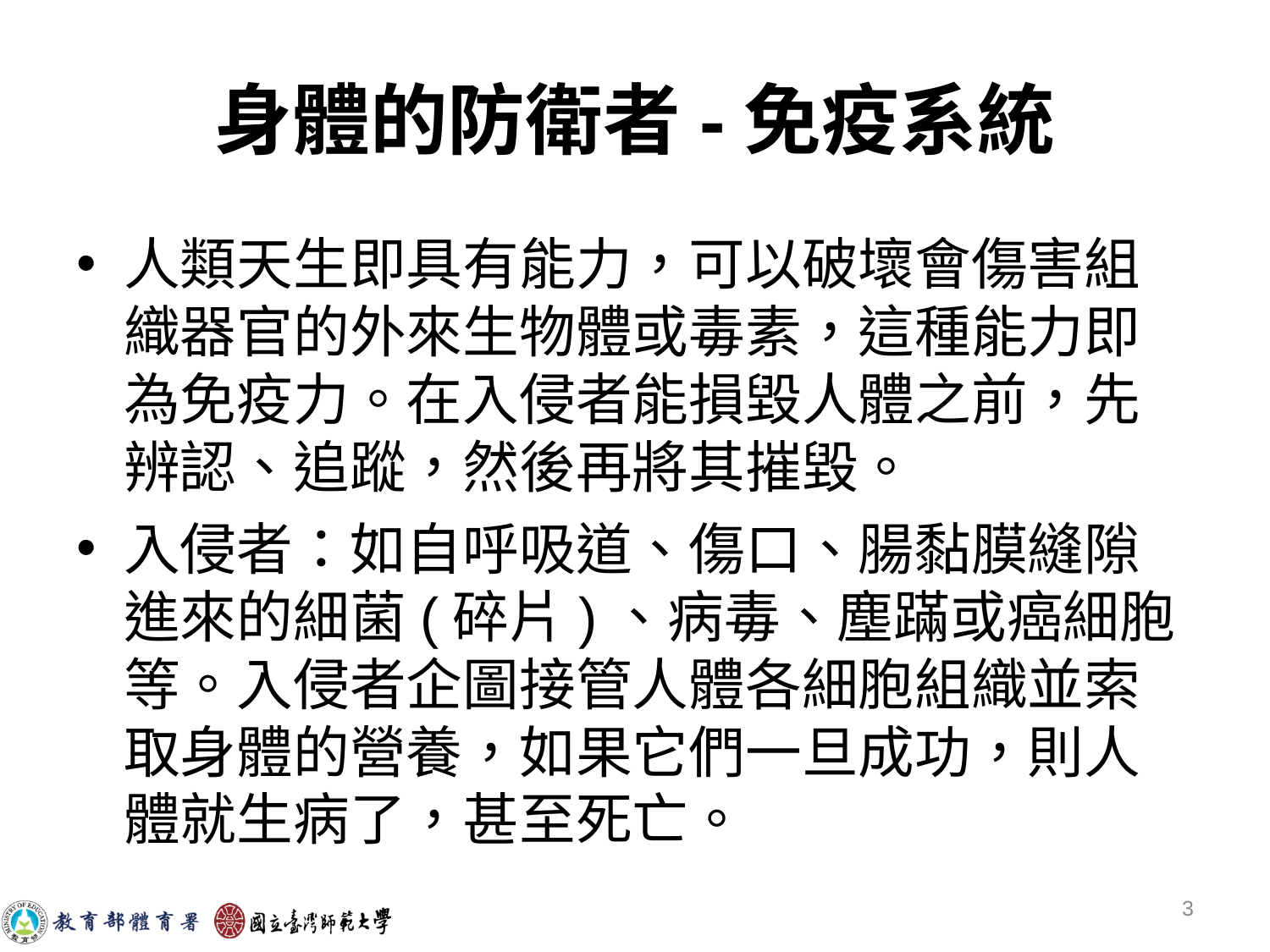

# 身體的防衛者-免疫系統
人類天生即具有能力，可以破壞會傷害組織器官的外來生物體或毒素，這種能力即為免疫力。在入侵者能損毀人體之前，先辨認、追蹤，然後再將其摧毀。
入侵者：如自呼吸道、傷口、腸黏膜縫隙進來的細菌(碎片)、病毒、塵蹣或癌細胞等。入侵者企圖接管人體各細胞組織並索取身體的營養，如果它們一旦成功，則人體就生病了，甚至死亡。
3